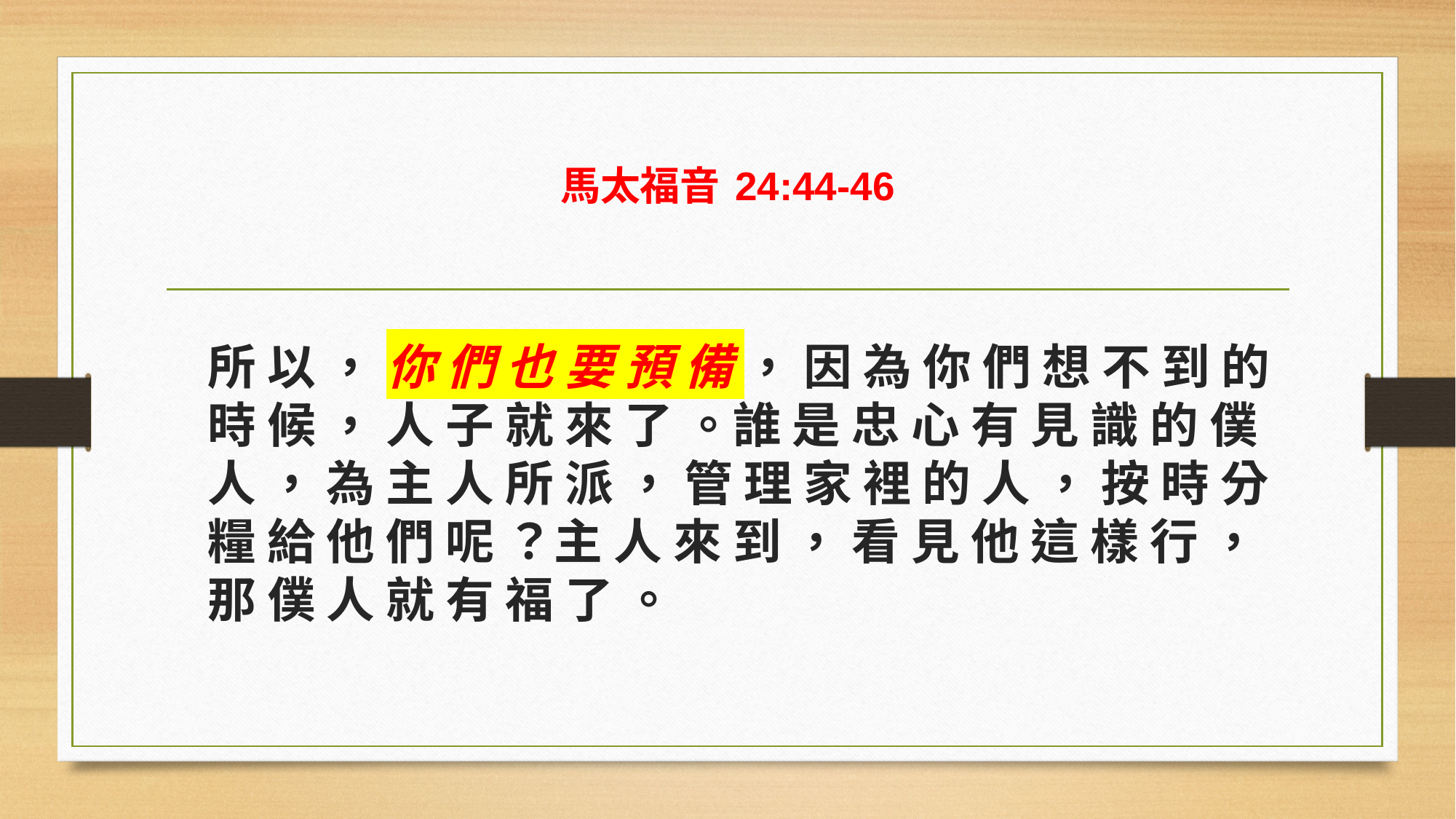

# 馬太福音 24:44-46
所 以 ， 你 們 也 要 預 備 ， 因 為 你 們 想 不 到 的 時 候 ， 人 子 就 來 了 。誰 是 忠 心 有 見 識 的 僕 人 ， 為 主 人 所 派 ， 管 理 家 裡 的 人 ， 按 時 分 糧 給 他 們 呢 ？主 人 來 到 ， 看 見 他 這 樣 行 ， 那 僕 人 就 有 福 了 。